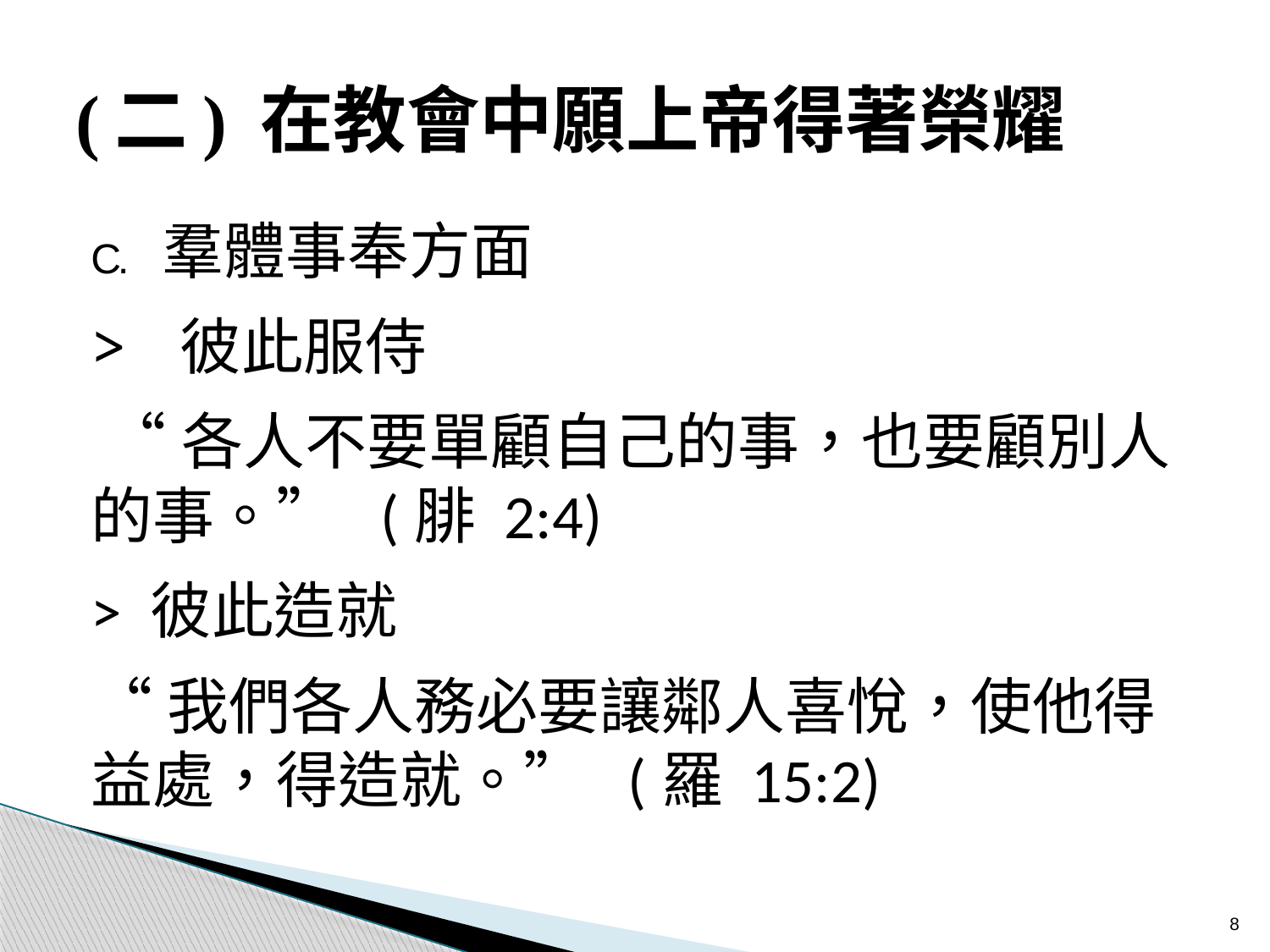

# (二) 在教會中願上帝得著榮耀
羣體事奉方面
> 彼此服侍
 “各人不要單顧自己的事，也要顧別人的事。”  (腓 2:4)
> 彼此造就
“我們各人務必要讓鄰人喜悅，使他得益處，得造就。”  (羅 15:2)

8